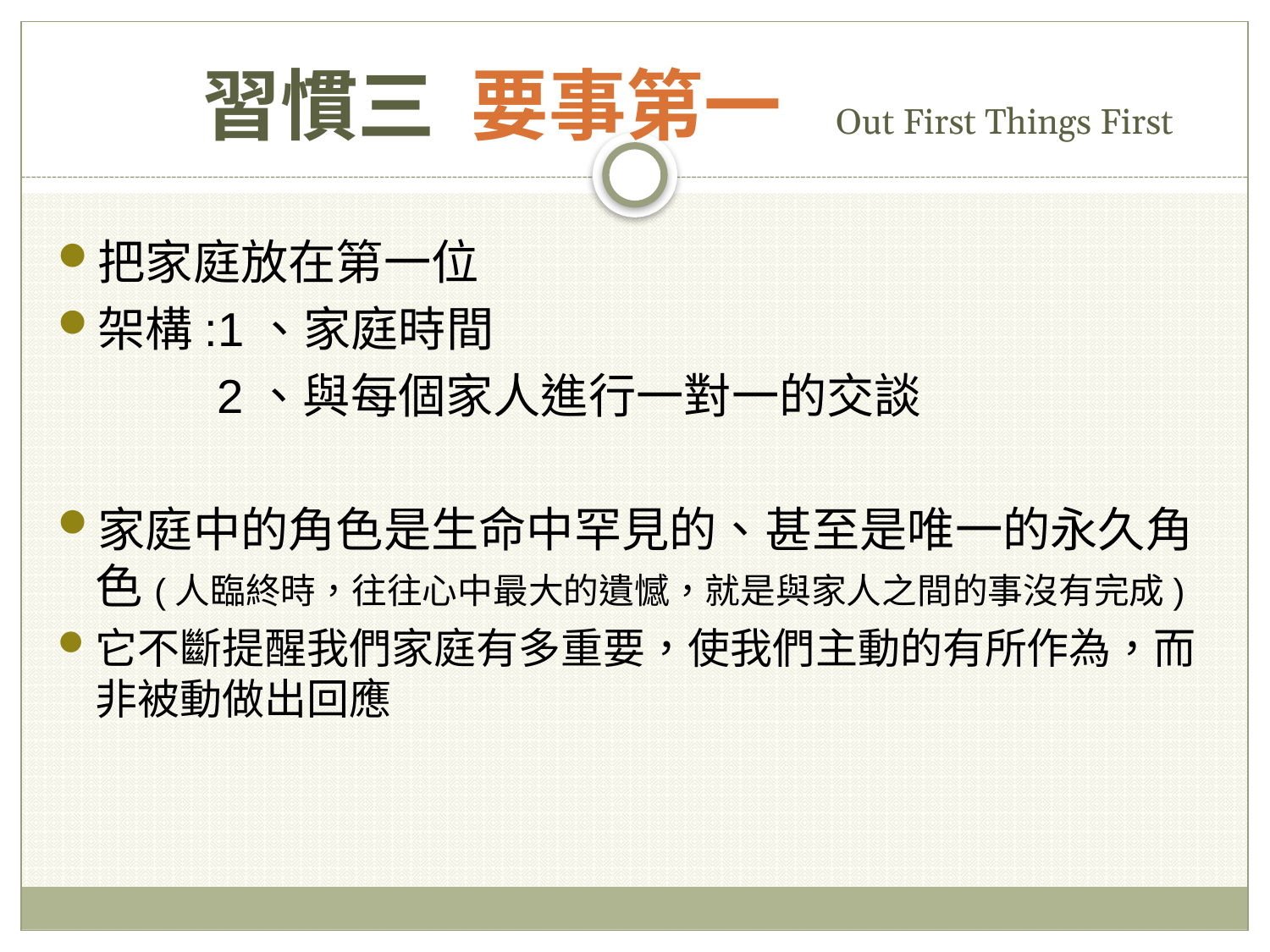

# 習慣三  要事第一  Out First Things First
把家庭放在第一位
架構:1、家庭時間
            2、與每個家人進行一對一的交談

家庭中的角色是生命中罕見的、甚至是唯一的永久角色(人臨終時，往往心中最大的遺憾，就是與家人之間的事沒有完成)
它不斷提醒我們家庭有多重要，使我們主動的有所作為，而非被動做出回應